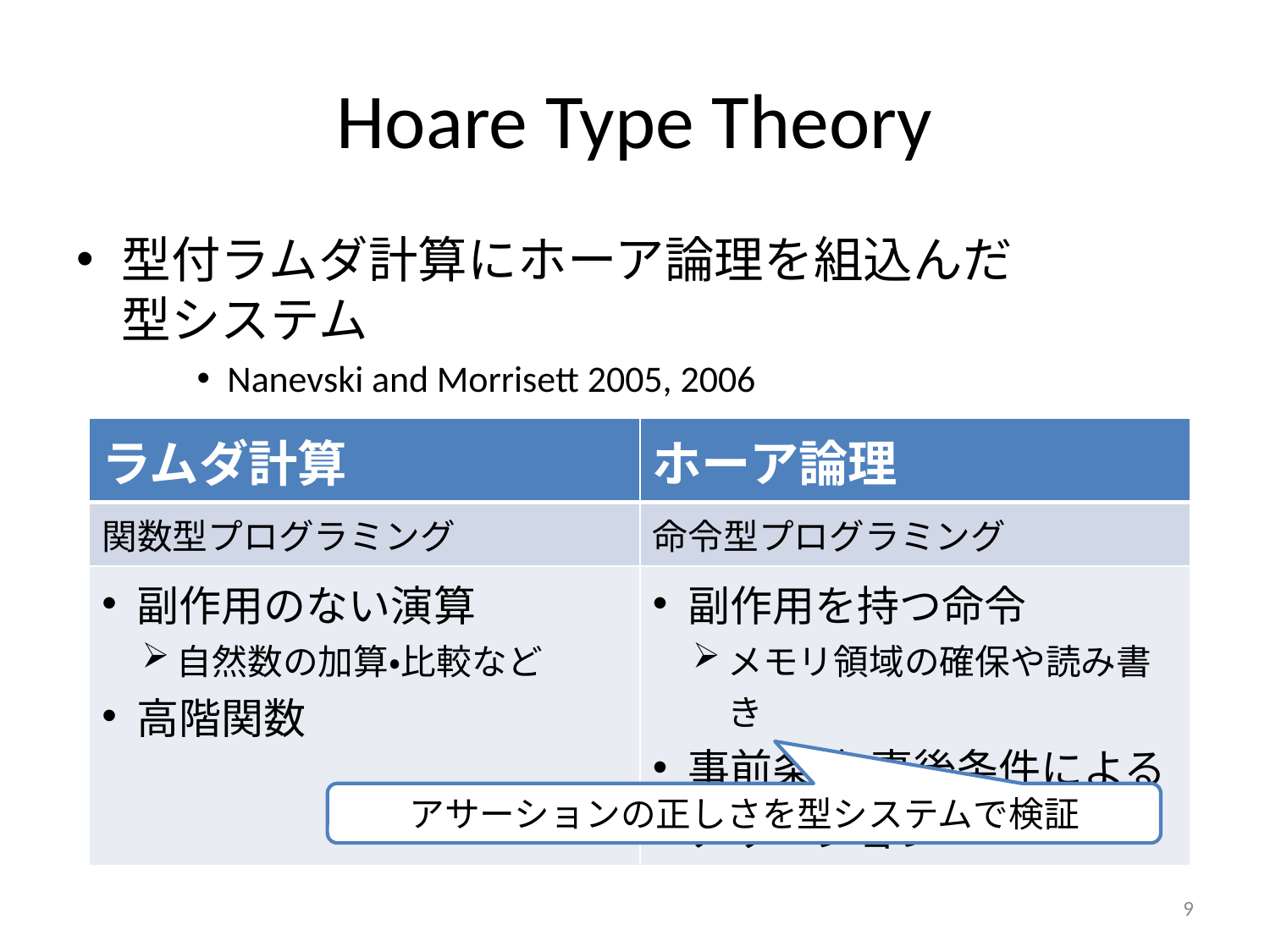

# Hoare Type Theory
型付ラムダ計算にホーア論理を組込んだ
型システム
Nanevski and Morrisett 2005, 2006
| ラムダ計算 | ホーア論理 |
| --- | --- |
| 関数型プログラミング | 命令型プログラミング |
| 副作用のない演算 自然数の加算・比較など 高階関数 | 副作用を持つ命令 メモリ領域の確保や読み書き 事前条件・事後条件によるアサーション |
アサーションの正しさを型システムで検証
9